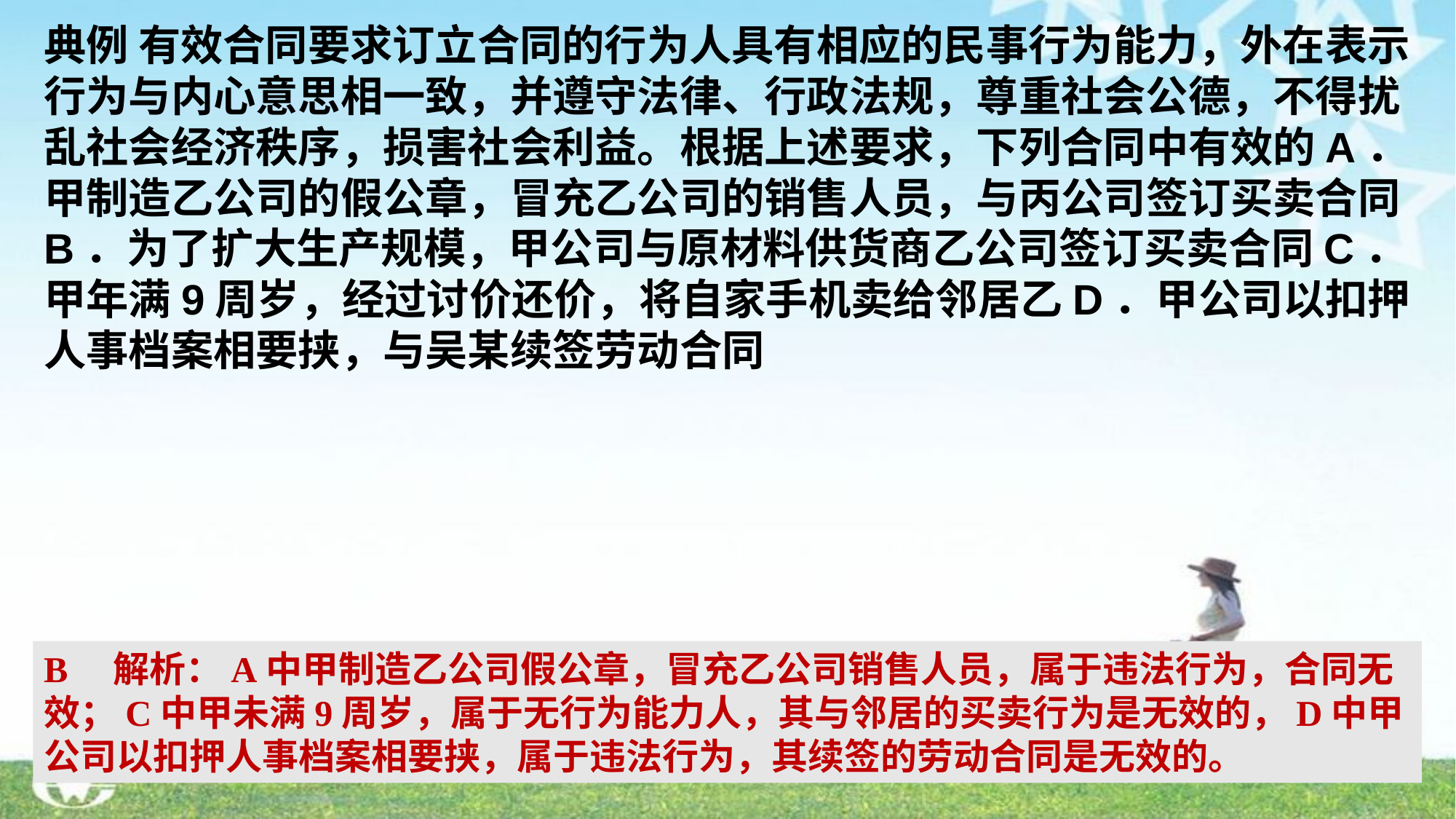

典例 有效合同要求订立合同的行为人具有相应的民事行为能力，外在表示行为与内心意思相一致，并遵守法律、行政法规，尊重社会公德，不得扰乱社会经济秩序，损害社会利益。根据上述要求，下列合同中有效的A．甲制造乙公司的假公章，冒充乙公司的销售人员，与丙公司签订买卖合同B．为了扩大生产规模，甲公司与原材料供货商乙公司签订买卖合同C．甲年满9周岁，经过讨价还价，将自家手机卖给邻居乙D．甲公司以扣押人事档案相要挟，与吴某续签劳动合同

B　解析：A中甲制造乙公司假公章，冒充乙公司销售人员，属于违法行为，合同无效；C中甲未满9周岁，属于无行为能力人，其与邻居的买卖行为是无效的，D中甲公司以扣押人事档案相要挟，属于违法行为，其续签的劳动合同是无效的。